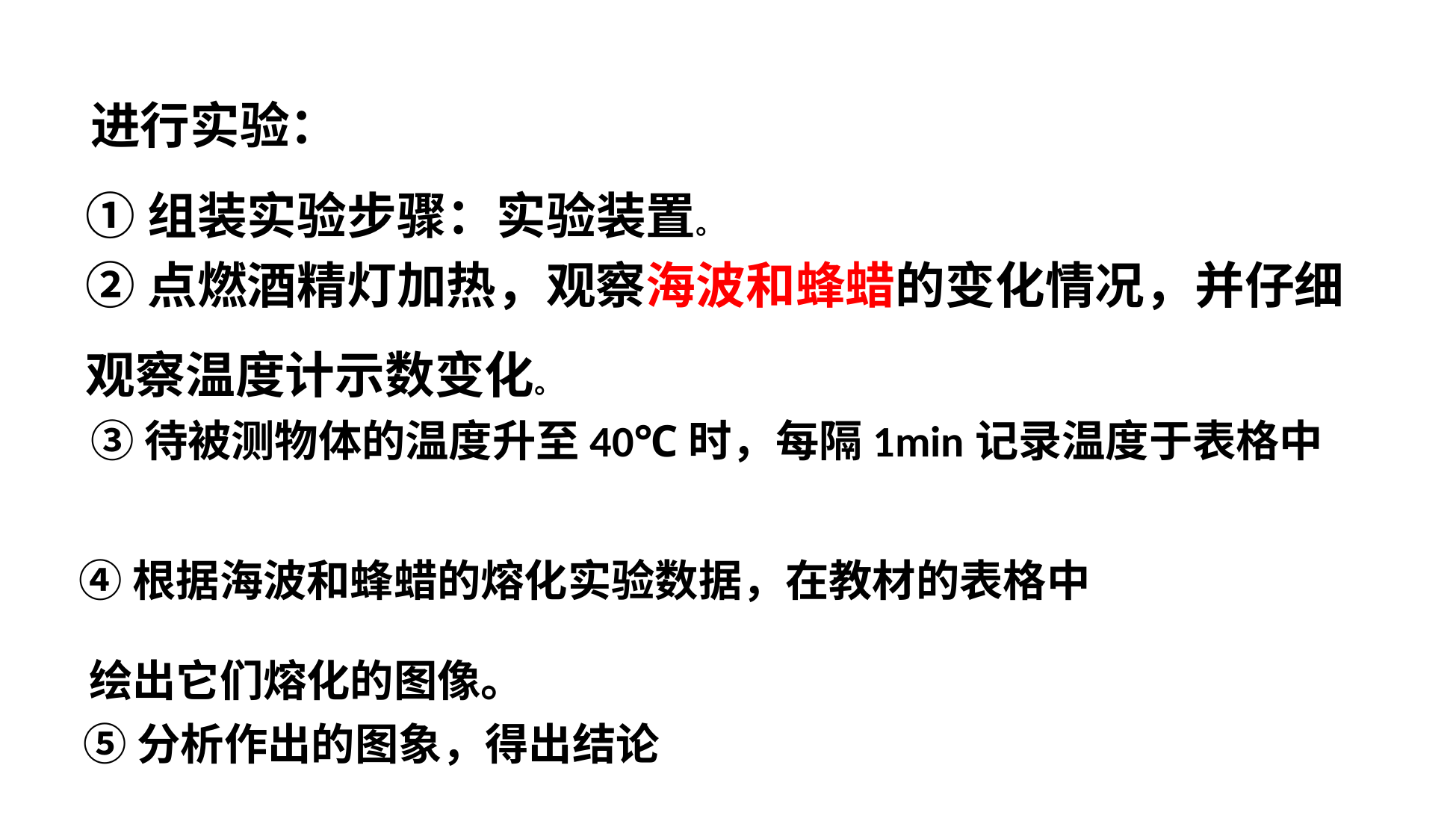

进行实验：
①组装实验步骤：实验装置。
②点燃酒精灯加热，观察海波和蜂蜡的变化情况，并仔细观察温度计示数变化。
③待被测物体的温度升至40℃时，每隔1min记录温度于表格中
  ④根据海波和蜂蜡的熔化实验数据，在教材的表格中
  绘出它们熔化的图像。
⑤分析作出的图象，得出结论